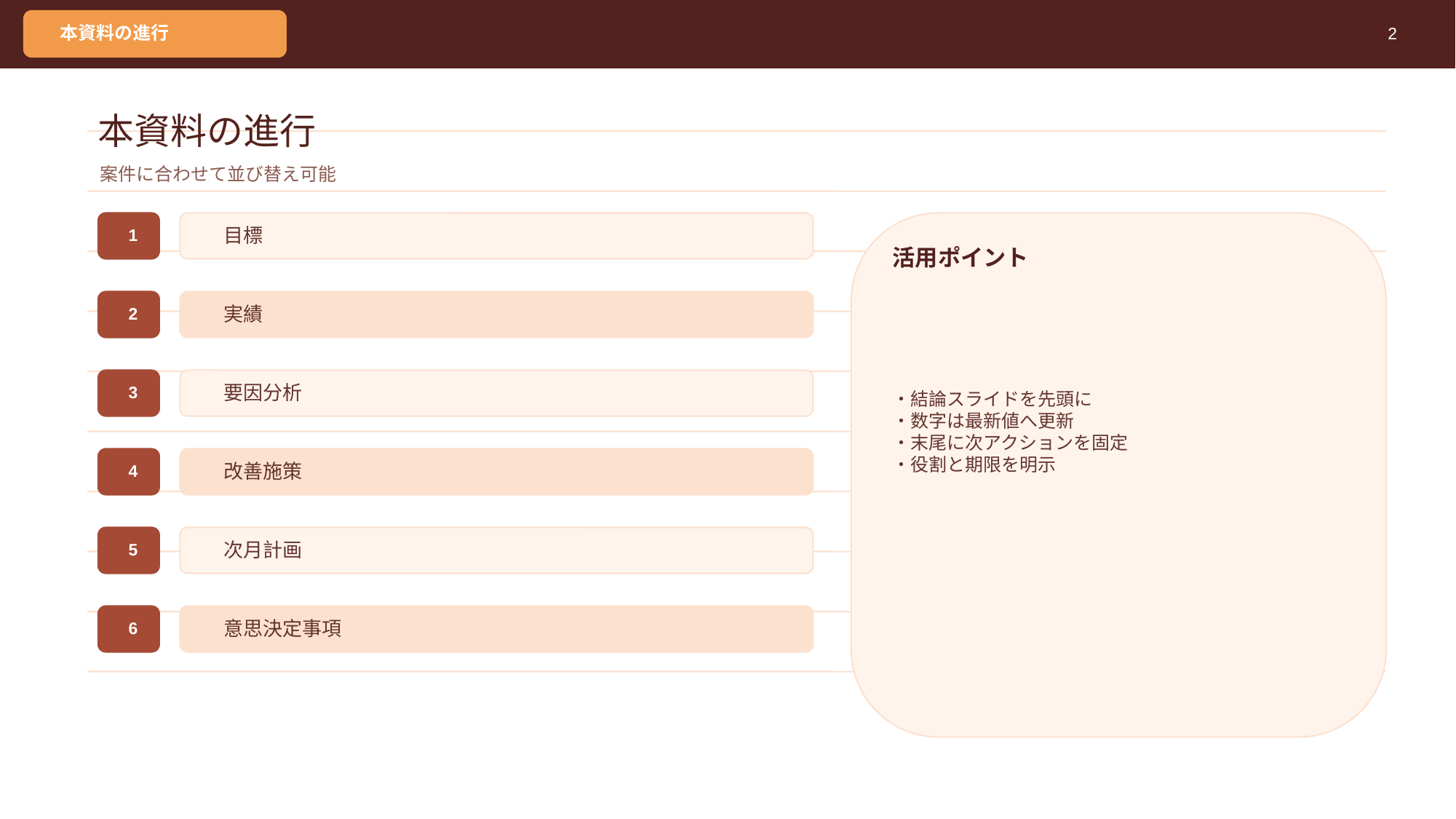

本資料の進行
2
本資料の進行

案件に合わせて並び替え可能

1
目標
活用ポイント

・結論スライドを先頭に
・数字は最新値へ更新
・末尾に次アクションを固定
・役割と期限を明示
2
実績

3
要因分析

4
改善施策

5
次月計画

6
意思決定事項